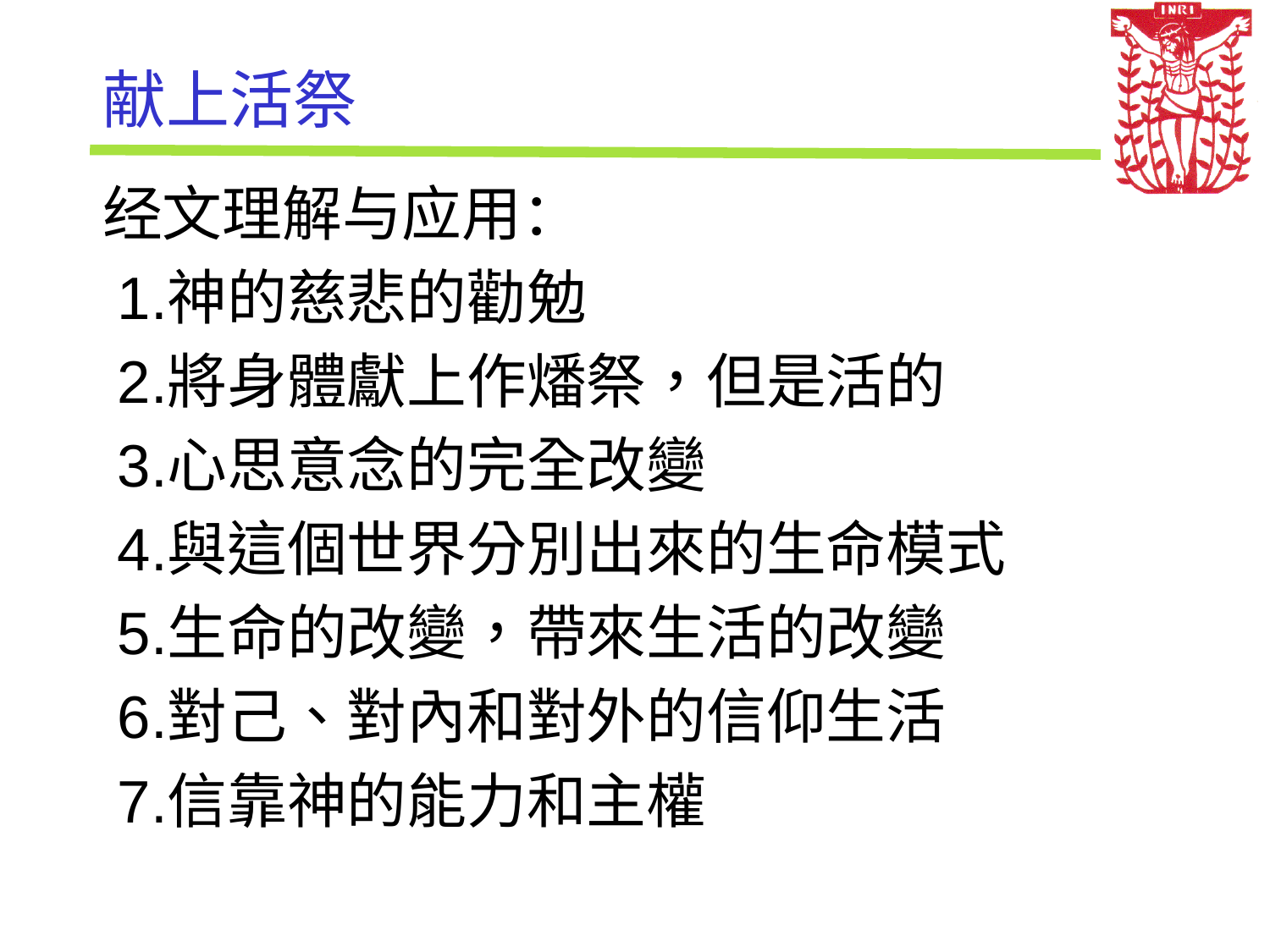

# 献上活祭
经文理解与应用：
神的慈悲的勸勉
將身體獻上作燔祭，但是活的
心思意念的完全改變
與這個世界分別出來的生命模式
生命的改變，帶來生活的改變
對己、對內和對外的信仰生活
信靠神的能力和主權